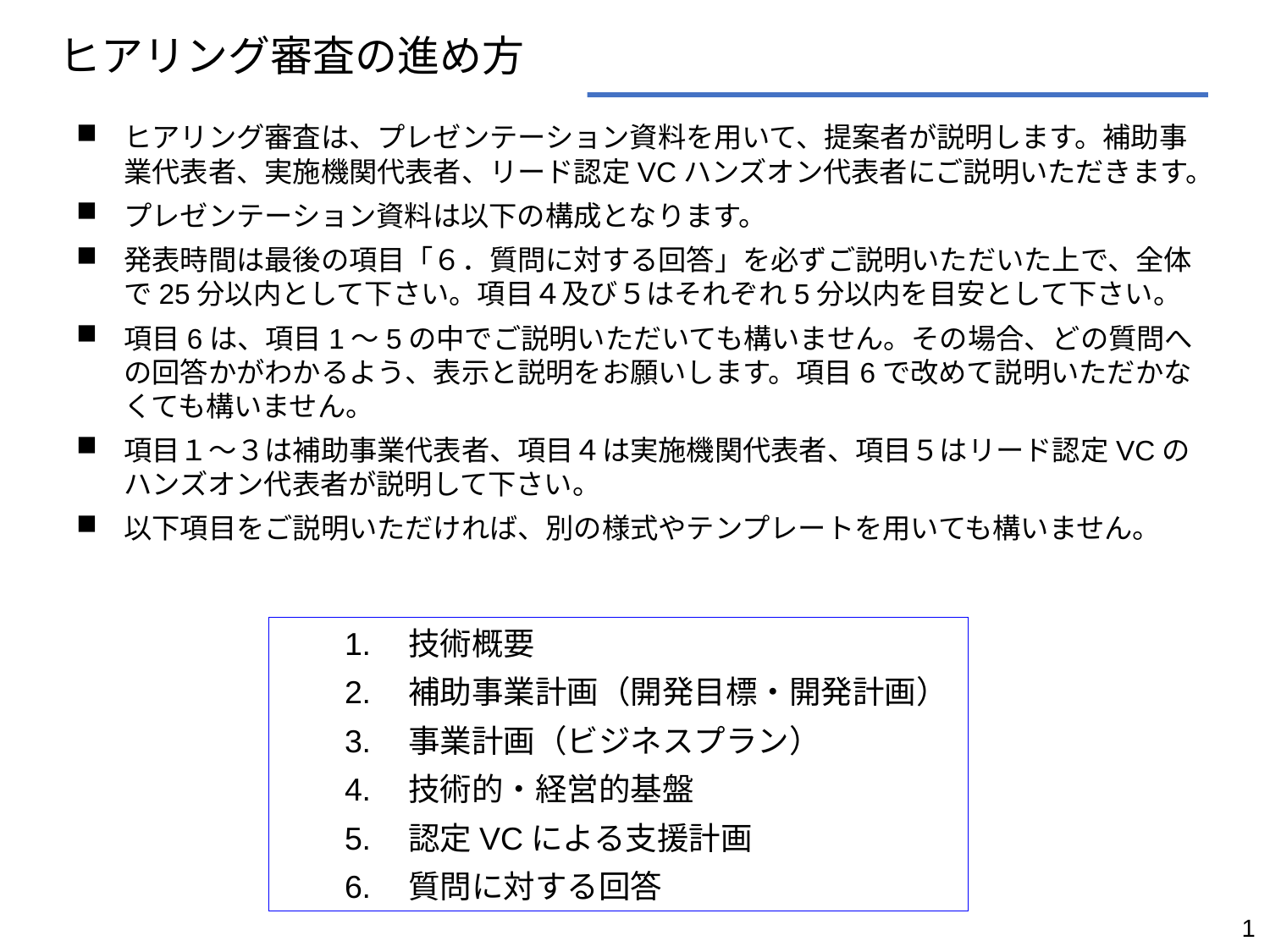

ヒアリング審査の進め方

ヒアリング審査は、プレゼンテーション資料を用いて、提案者が説明します。補助事業代表者、実施機関代表者、リード認定VCハンズオン代表者にご説明いただきます。
プレゼンテーション資料は以下の構成となります。
発表時間は最後の項目「６．質問に対する回答」を必ずご説明いただいた上で、全体で25分以内として下さい。項目４及び５はそれぞれ5分以内を目安として下さい。
項目6は、項目1～5の中でご説明いただいても構いません。その場合、どの質問への回答かがわかるよう、表示と説明をお願いします。項目6で改めて説明いただかなくても構いません。
項目１～３は補助事業代表者、項目４は実施機関代表者、項目５はリード認定VCのハンズオン代表者が説明して下さい。
以下項目をご説明いただければ、別の様式やテンプレートを用いても構いません。
技術概要
補助事業計画（開発目標・開発計画）
事業計画（ビジネスプラン）
技術的・経営的基盤
認定VCによる支援計画
質問に対する回答
1